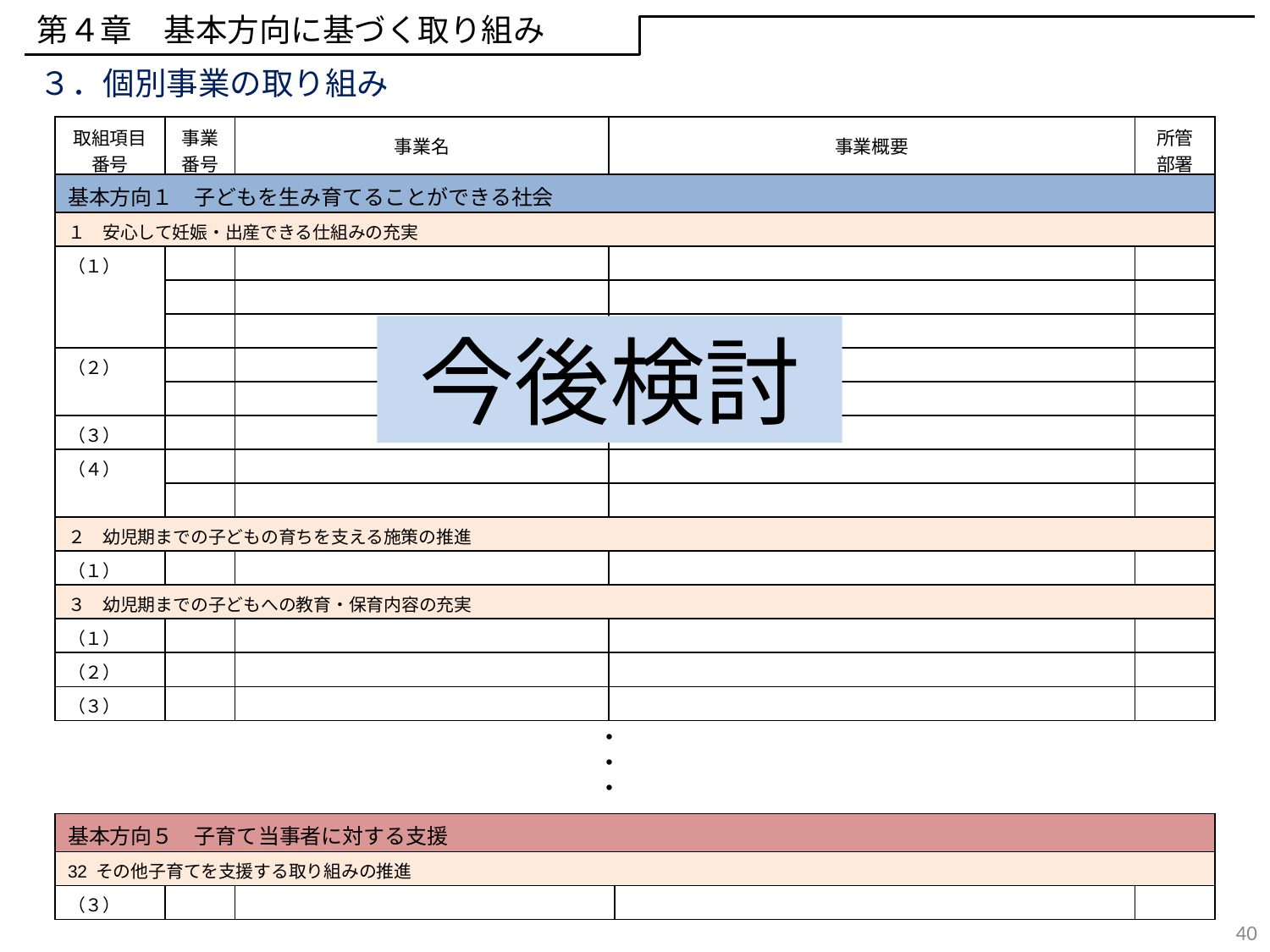

第４章　基本方向に基づく取り組み
３．個別事業の取り組み
| 取組項目 番号 | 事業 番号 | 事業名 | 事業概要 | 所管 部署 |
| --- | --- | --- | --- | --- |
| 基本方向１　子どもを生み育てることができる社会 |  |  |  |  |
| １　安心して妊娠・出産できる仕組みの充実 |  |  |  |  |
| （１） |  |  |  |  |
|  |  |  |  |  |
|  |  |  |  |  |
| （２） |  |  |  |  |
|  |  |  |  |  |
| （３） |  |  |  |  |
| （４） |  |  |  |  |
|  |  |  |  |  |
| ２　幼児期までの子どもの育ちを支える施策の推進 |  |  |  |  |
| （１） |  |  |  |  |
| ３　幼児期までの子どもへの教育・保育内容の充実 |  |  |  |  |
| （１） |  |  |  |  |
| （２） |  |  |  |  |
| （３） |  |  |  |  |
今後検討
・
・
・
| 基本方向５　子育て当事者に対する支援 |  |  |  |  |
| --- | --- | --- | --- | --- |
| 32 その他子育てを支援する取り組みの推進 |  |  |  |  |
| （３） |  |  |  |  |
40